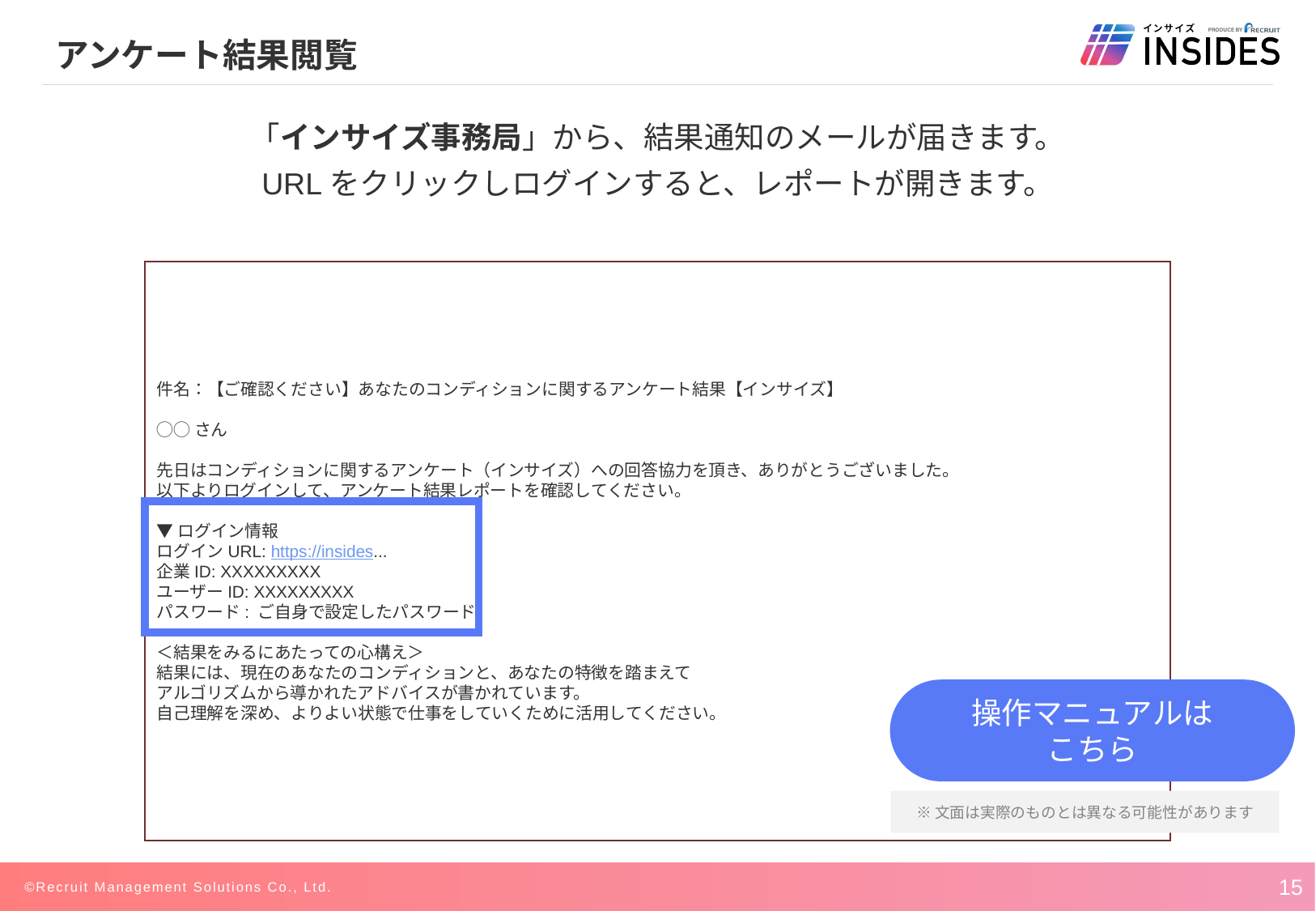

# アンケート結果閲覧
「インサイズ事務局」から、結果通知のメールが届きます。
URLをクリックしログインすると、レポートが開きます。
件名：【ご確認ください】あなたのコンディションに関するアンケート結果【インサイズ】

◯◯さん

先日はコンディションに関するアンケート（インサイズ）への回答協力を頂き、ありがとうございました。
以下よりログインして、アンケート結果レポートを確認してください。

▼ログイン情報
ログインURL: https://insides...
企業ID: XXXXXXXXX
ユーザーID: XXXXXXXXX
パスワード: ご自身で設定したパスワード

＜結果をみるにあたっての心構え＞
結果には、現在のあなたのコンディションと、あなたの特徴を踏まえて
アルゴリズムから導かれたアドバイスが書かれています。
自己理解を深め、よりよい状態で仕事をしていくために活用してください。

操作マニュアルは
こちら
※文面は実際のものとは異なる可能性があります